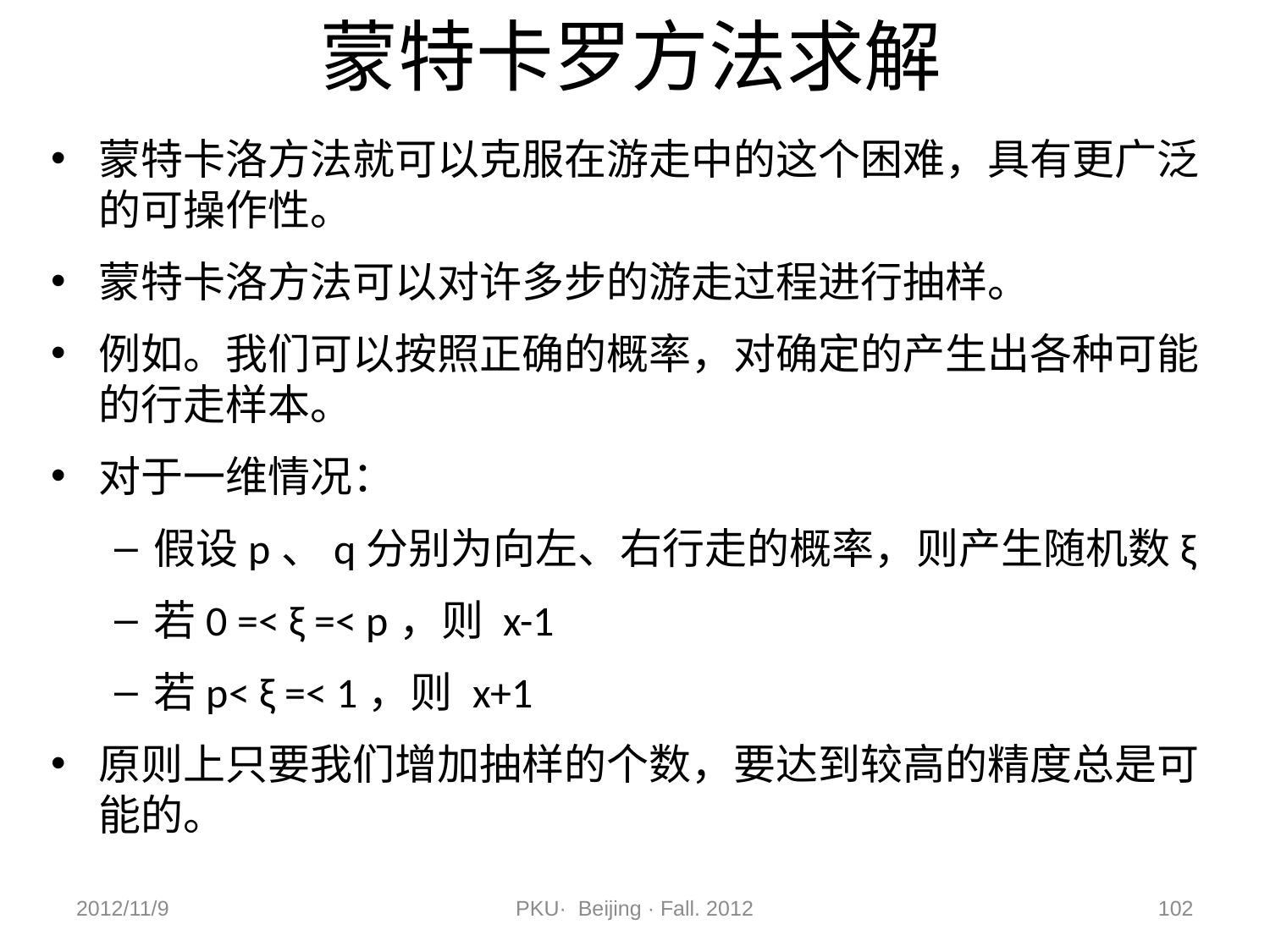

# 蒙特卡罗方法求解
蒙特卡洛方法就可以克服在游走中的这个困难，具有更广泛的可操作性。
蒙特卡洛方法可以对许多步的游走过程进行抽样。
例如。我们可以按照正确的概率，对确定的产生出各种可能的行走样本。
对于一维情况：
假设p、q分别为向左、右行走的概率，则产生随机数ξ
若0 =< ξ =< p，则 x-1
若p< ξ =< 1，则 x+1
原则上只要我们增加抽样的个数，要达到较高的精度总是可能的。
2012/11/9
PKU·  Beijing · Fall. 2012
102